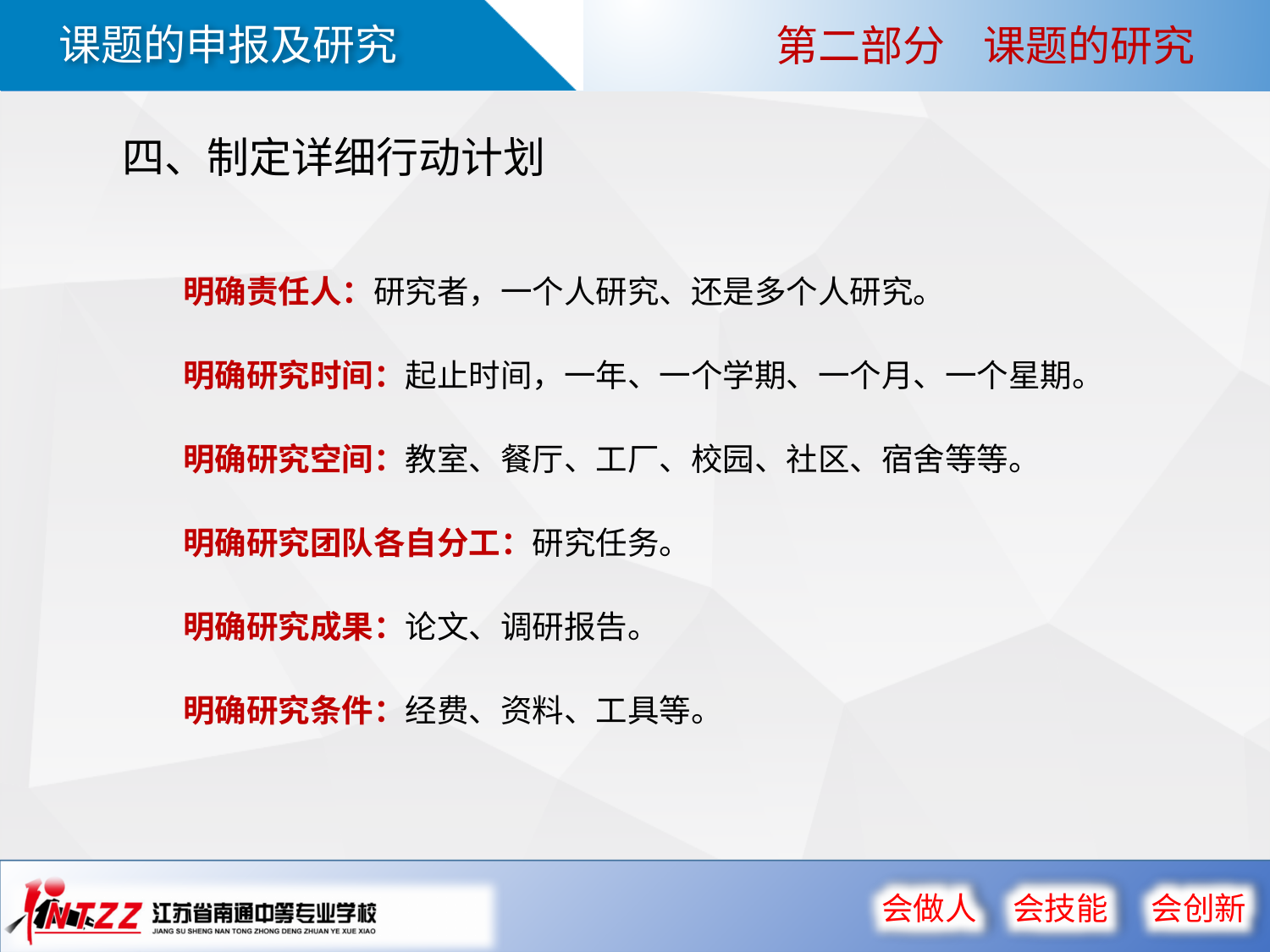

第二部分    课题的研究
四、制定详细行动计划
明确责任人：研究者，一个人研究、还是多个人研究。
明确研究时间：起止时间，一年、一个学期、一个月、一个星期。
明确研究空间：教室、餐厅、工厂、校园、社区、宿舍等等。
明确研究团队各自分工：研究任务。
明确研究成果：论文、调研报告。
明确研究条件：经费、资料、工具等。